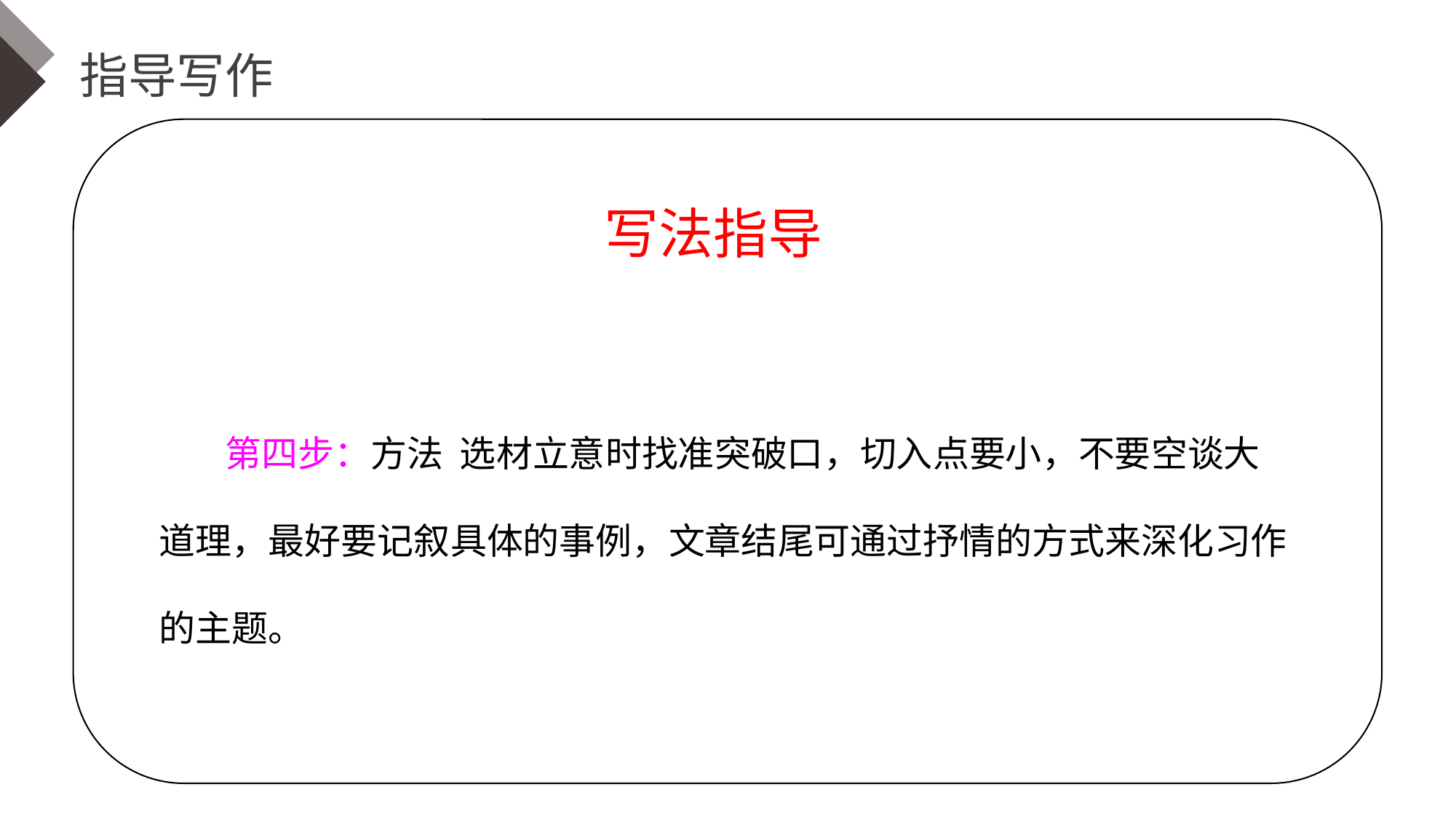

指导写作
写法指导
       第四步：方法  选材立意时找准突破口，切入点要小，不要空谈大道理，最好要记叙具体的事例，文章结尾可通过抒情的方式来深化习作的主题。